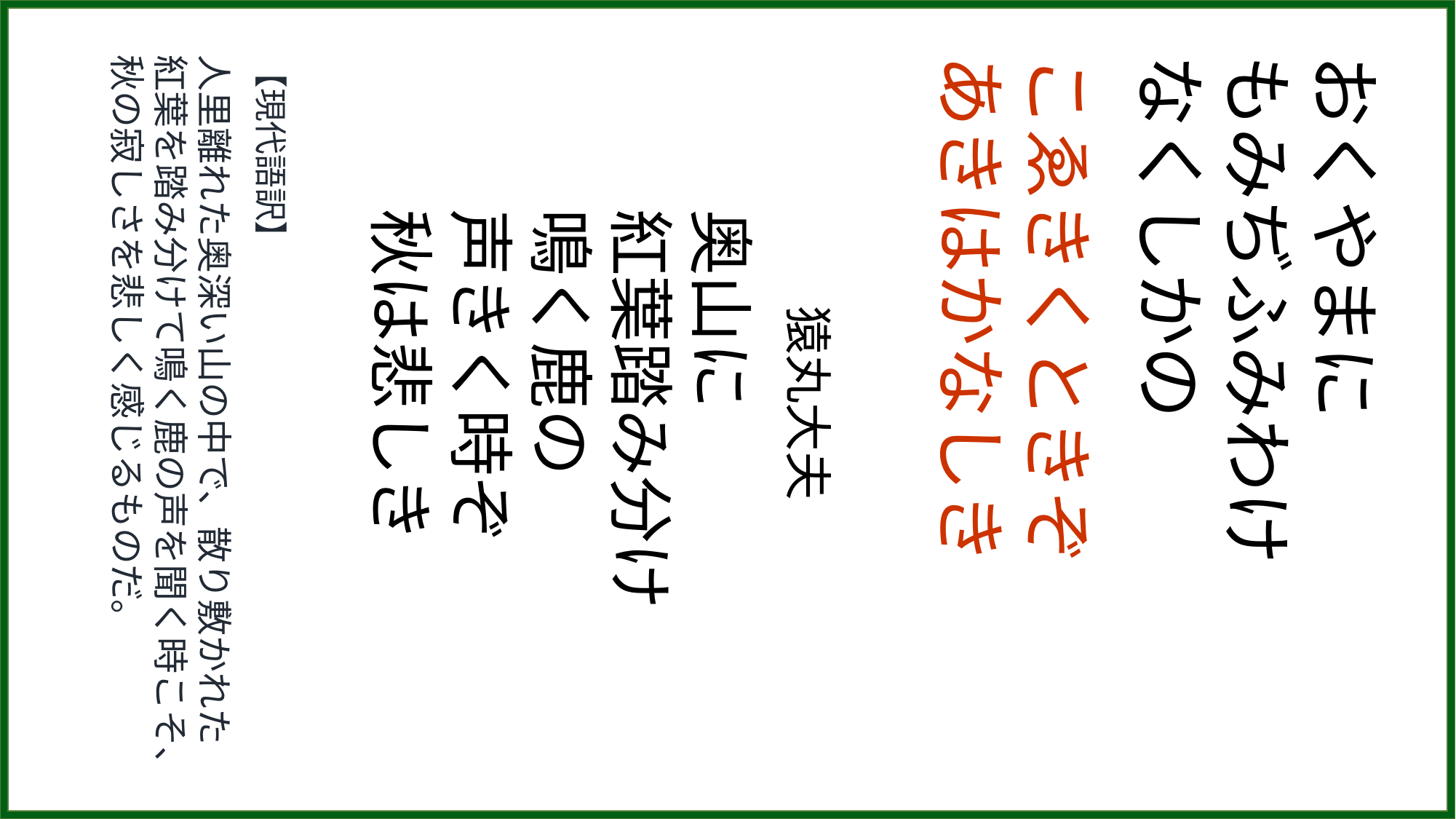

【現代語訳】

人里離れた奥深い山の中で、散り敷かれた紅葉を踏み分けて鳴く鹿の声を聞く時こそ、秋の寂しさを悲しく感じるものだ。
　　猿丸大夫

奥山に
紅葉踏み分け
鳴く鹿の
声きく時ぞ
秋は悲しき
こゑきくときぞ
あきはかなしき
おくやまに
もみぢふみわけ
なくしかの